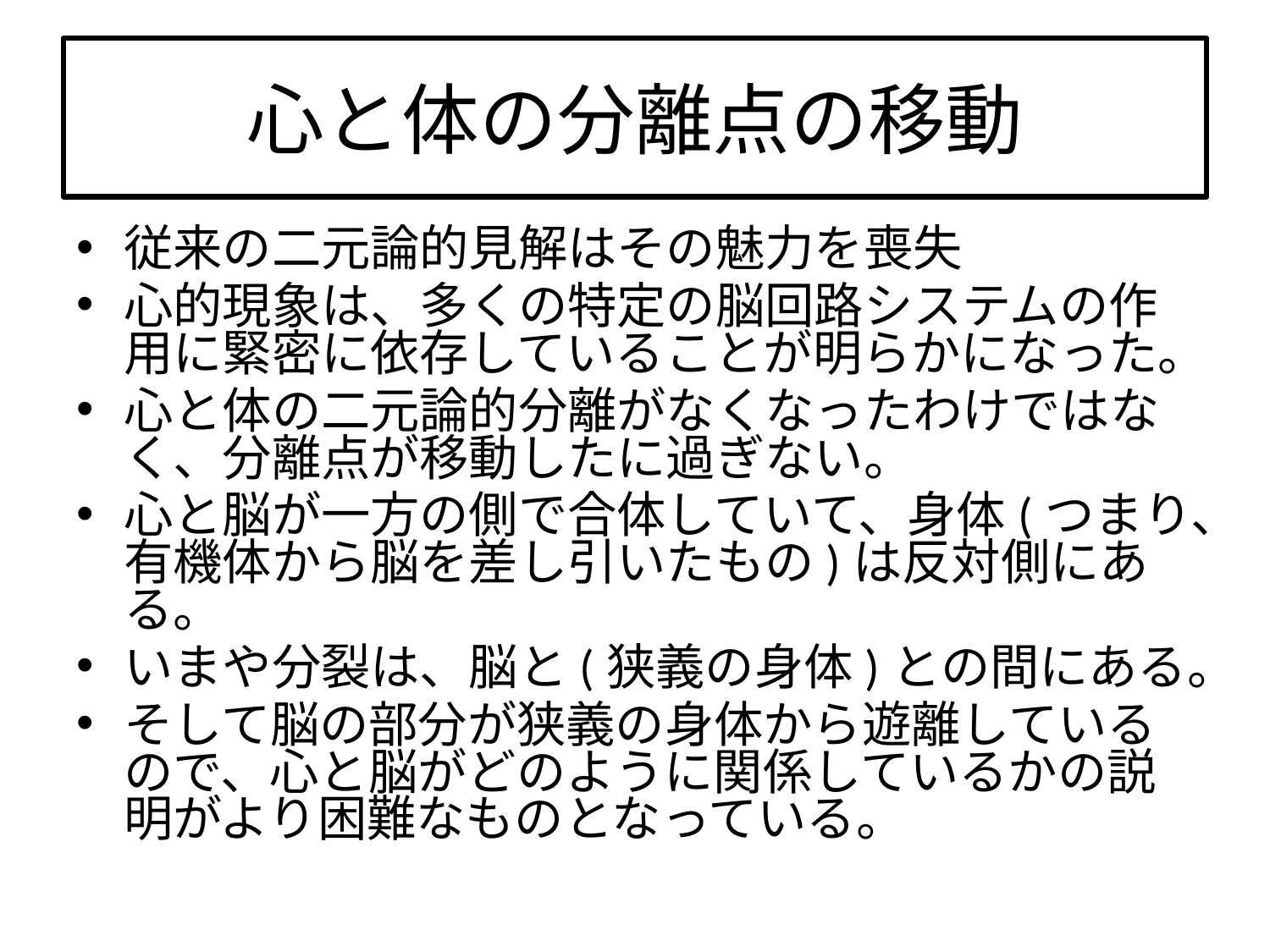

# 心と体の分離点の移動
従来の二元論的見解はその魅力を喪失
心的現象は、多くの特定の脳回路システムの作用に緊密に依存していることが明らかになった。
心と体の二元論的分離がなくなったわけではなく、分離点が移動したに過ぎない。
心と脳が一方の側で合体していて、身体(つまり、有機体から脳を差し引いたもの)は反対側にある。
いまや分裂は、脳と(狭義の身体)との間にある。
そして脳の部分が狭義の身体から遊離しているので、心と脳がどのように関係しているかの説明がより困難なものとなっている。